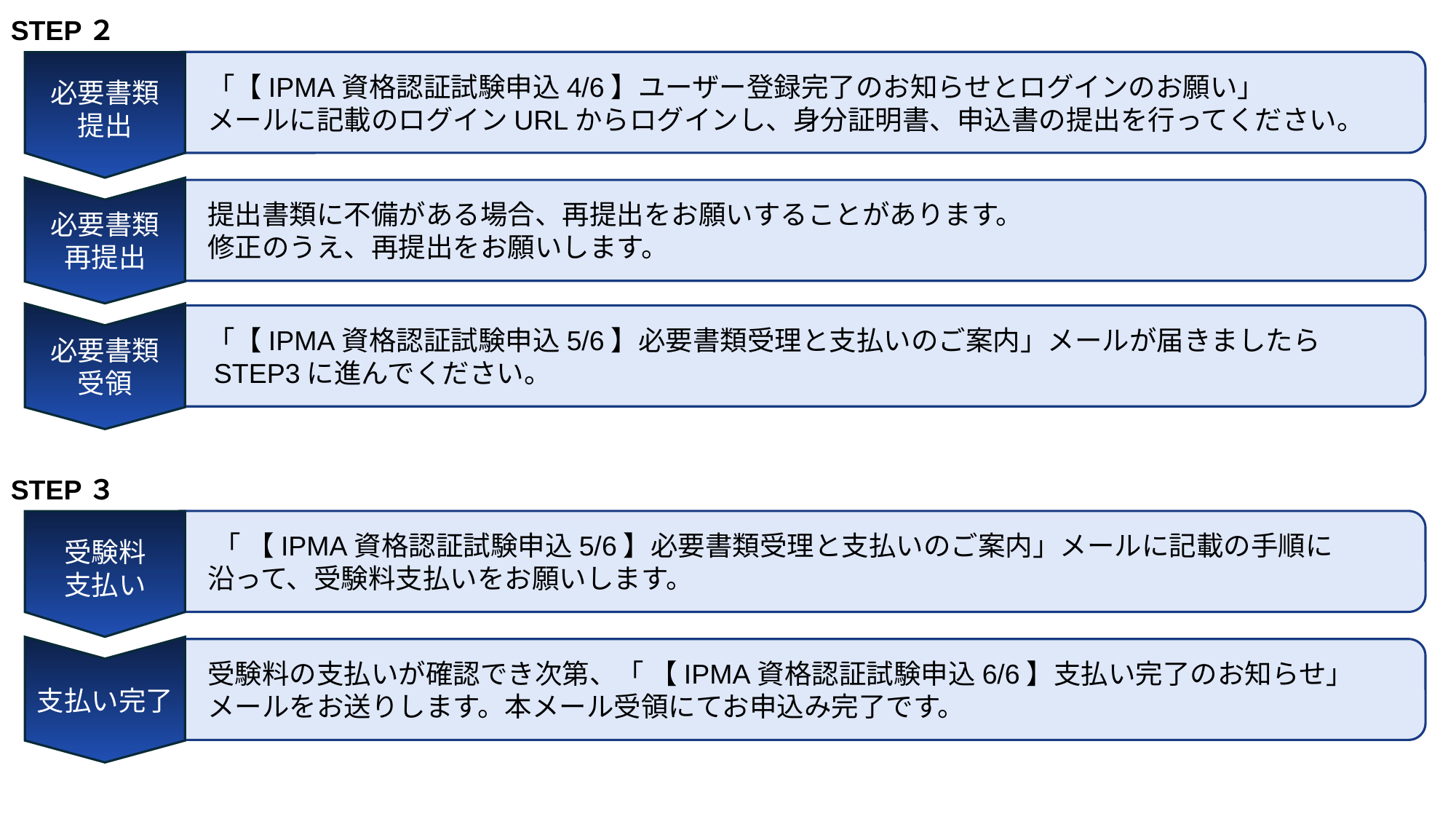

STEP２
必要書類
提出
　「【IPMA資格認証試験申込4/6】ユーザー登録完了のお知らせとログインのお願い」
　メールに記載のログインURLからログインし、身分証明書、申込書の提出を行ってください。
必要書類
再提出
　提出書類に不備がある場合、再提出をお願いすることがあります。
　修正のうえ、再提出をお願いします。
必要書類
受領
　「【IPMA資格認証試験申込5/6】必要書類受理と支払いのご案内」メールが届きましたら
　STEP3に進んでください。
STEP３
受験料
支払い
　 「 【IPMA資格認証試験申込5/6】必要書類受理と支払いのご案内」メールに記載の手順に
　沿って、受験料支払いをお願いします。
支払い完了
　受験料の支払いが確認でき次第、「 【IPMA資格認証試験申込6/6】支払い完了のお知らせ」
　メールをお送りします。本メール受領にてお申込み完了です。